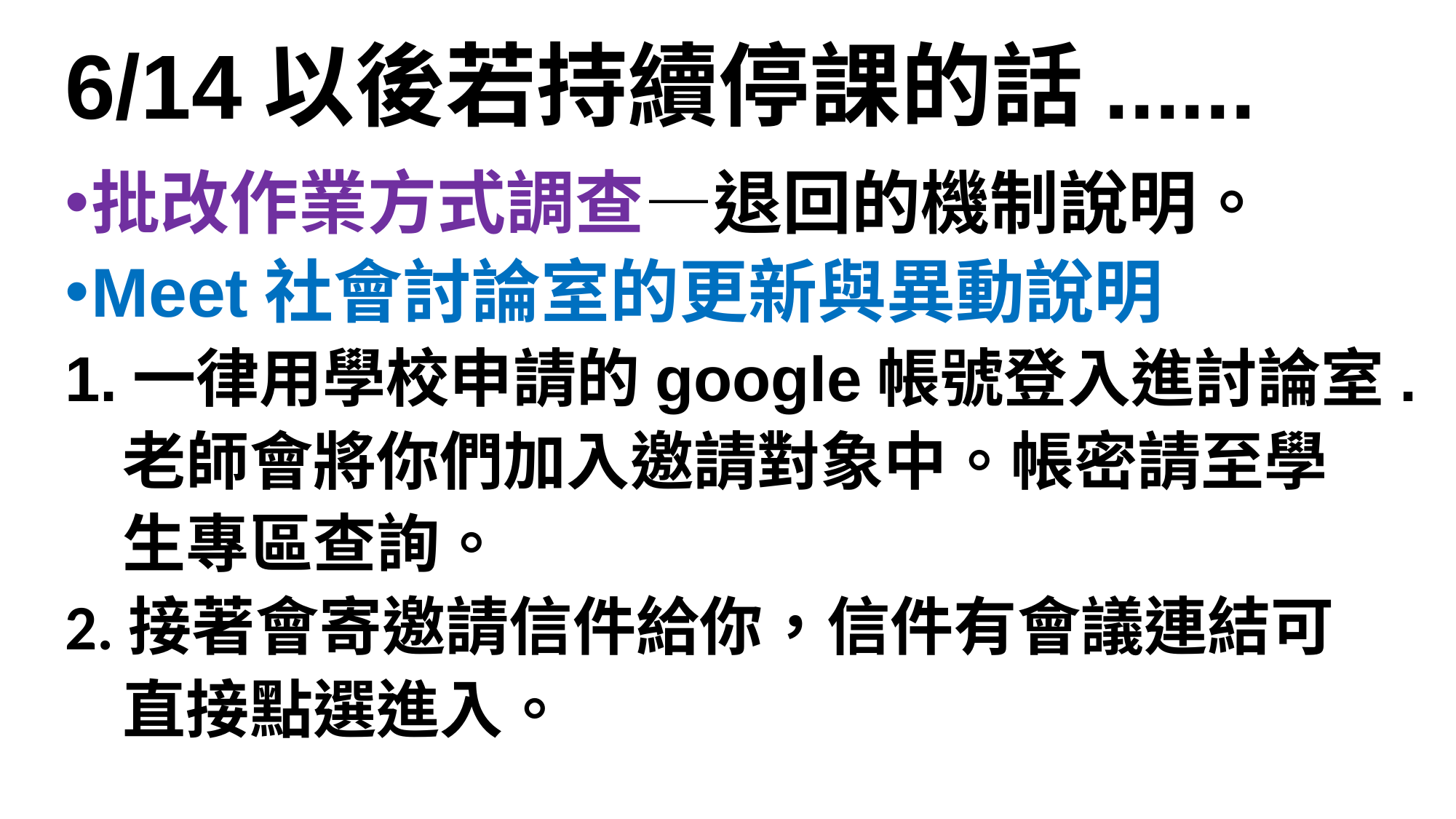

# 6/14以後若持續停課的話......
批改作業方式調查—退回的機制說明。
Meet社會討論室的更新與異動說明
1.一律用學校申請的google帳號登入進討論室.
   老師會將你們加入邀請對象中。帳密請至學
   生專區查詢。
2.接著會寄邀請信件給你，信件有會議連結可
   直接點選進入。